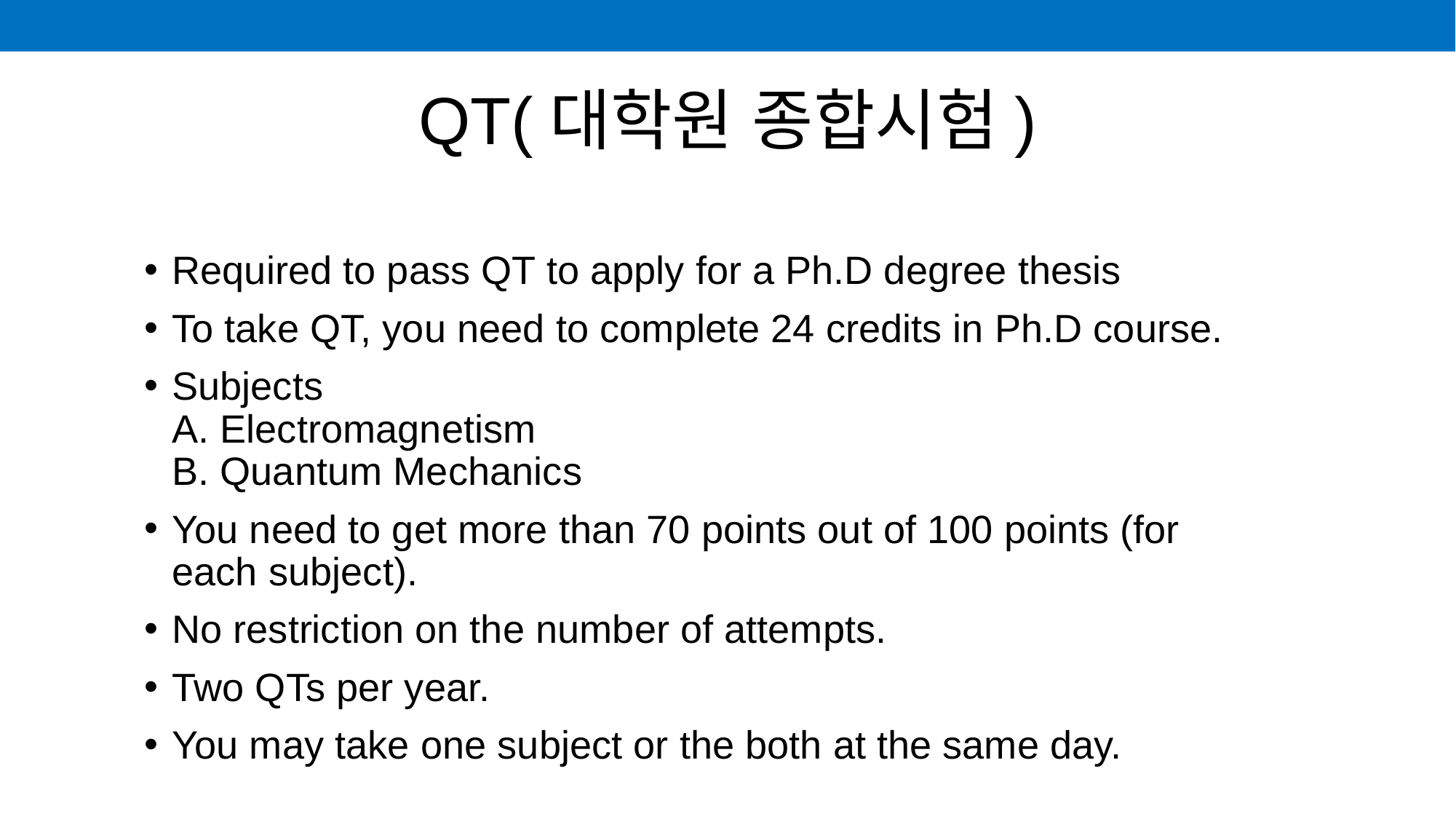

# QT(대학원 종합시험)
Required to pass QT to apply for a Ph.D degree thesis
To take QT, you need to complete 24 credits in Ph.D course.
Subjects
A. Electromagnetism
B. Quantum Mechanics
You need to get more than 70 points out of 100 points (for each subject).
No restriction on the number of attempts.
Two QTs per year.
You may take one subject or the both at the same day.